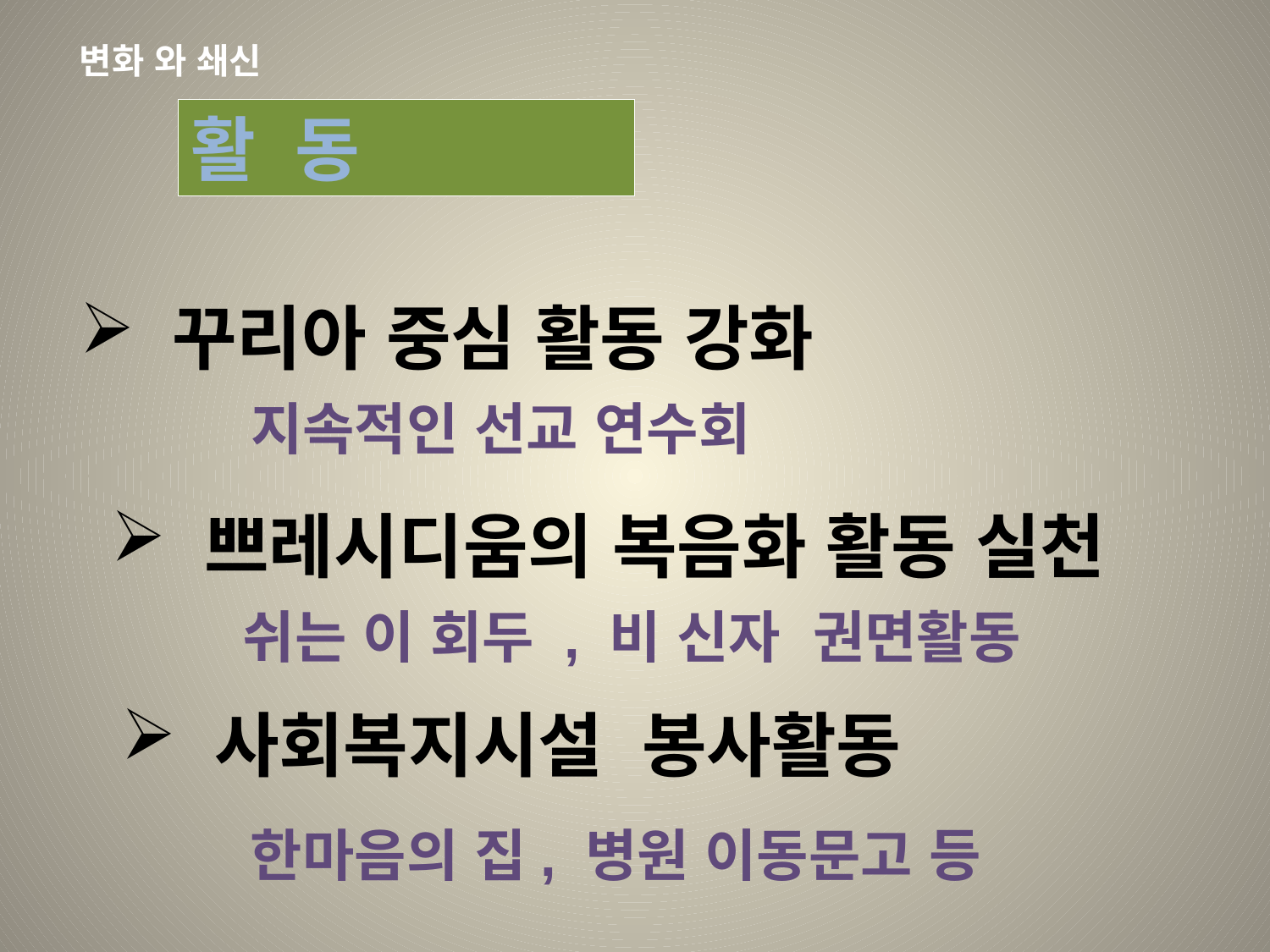

# 변화 와 쇄신
활  동
 꾸리아 중심 활동 강화
지속적인 선교 연수회
 쁘레시디움의 복음화 활동 실천
쉬는 이 회두 , 비 신자  권면활동
 사회복지시설  봉사활동
한마음의 집, 병원 이동문고 등